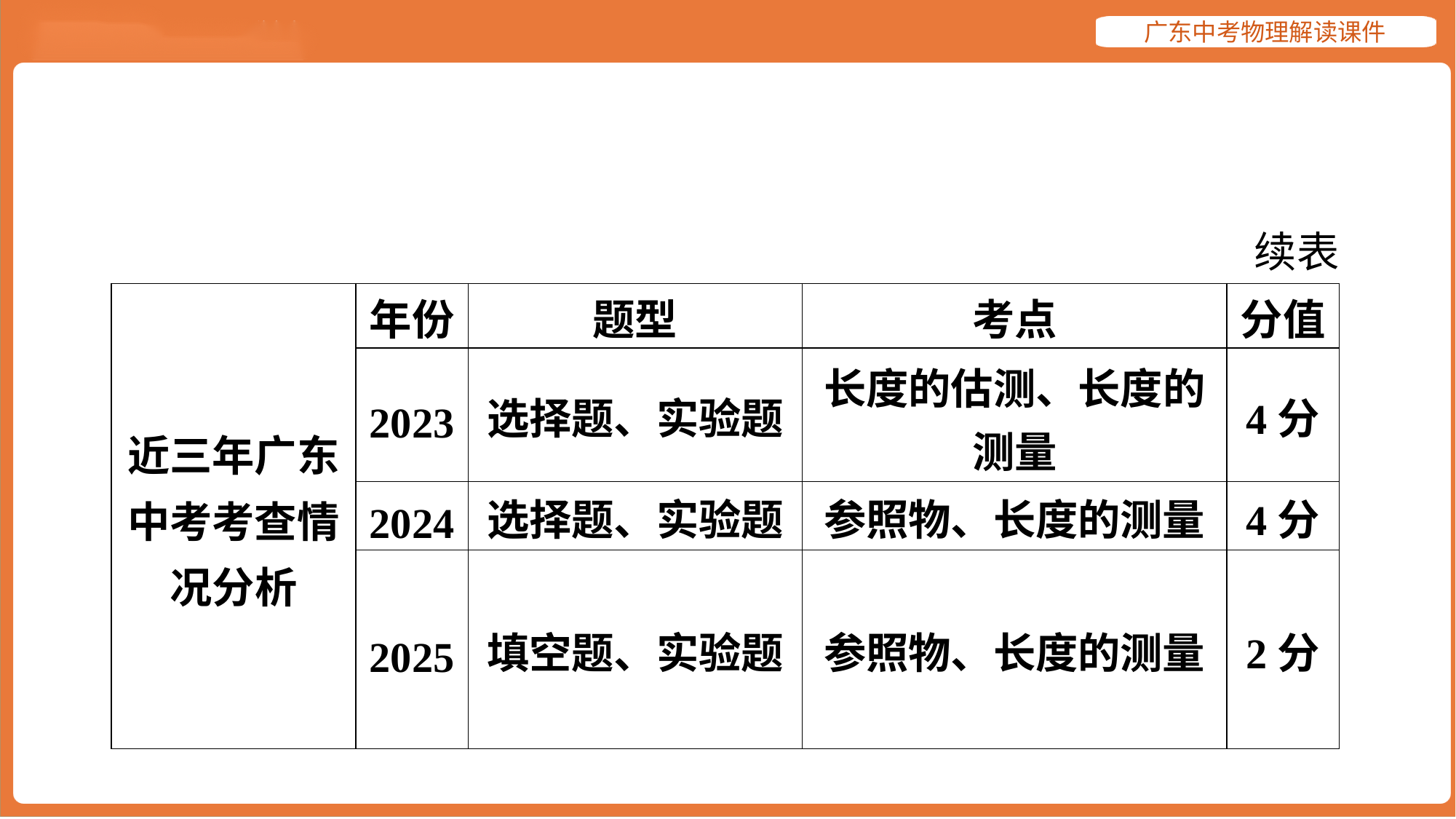

续表
| 近三年广东 中考考查情 况分析 | 年份 | 题型 | 考点 | 分值 |
| --- | --- | --- | --- | --- |
|  | 2023 | 选择题、实验题 | 长度的估测、长度的 测量 | 4分 |
|  | 2024 | 选择题、实验题 | 参照物、长度的测量 | 4分 |
|  | 2025 | 填空题、实验题 | 参照物、长度的测量 | 2分 |